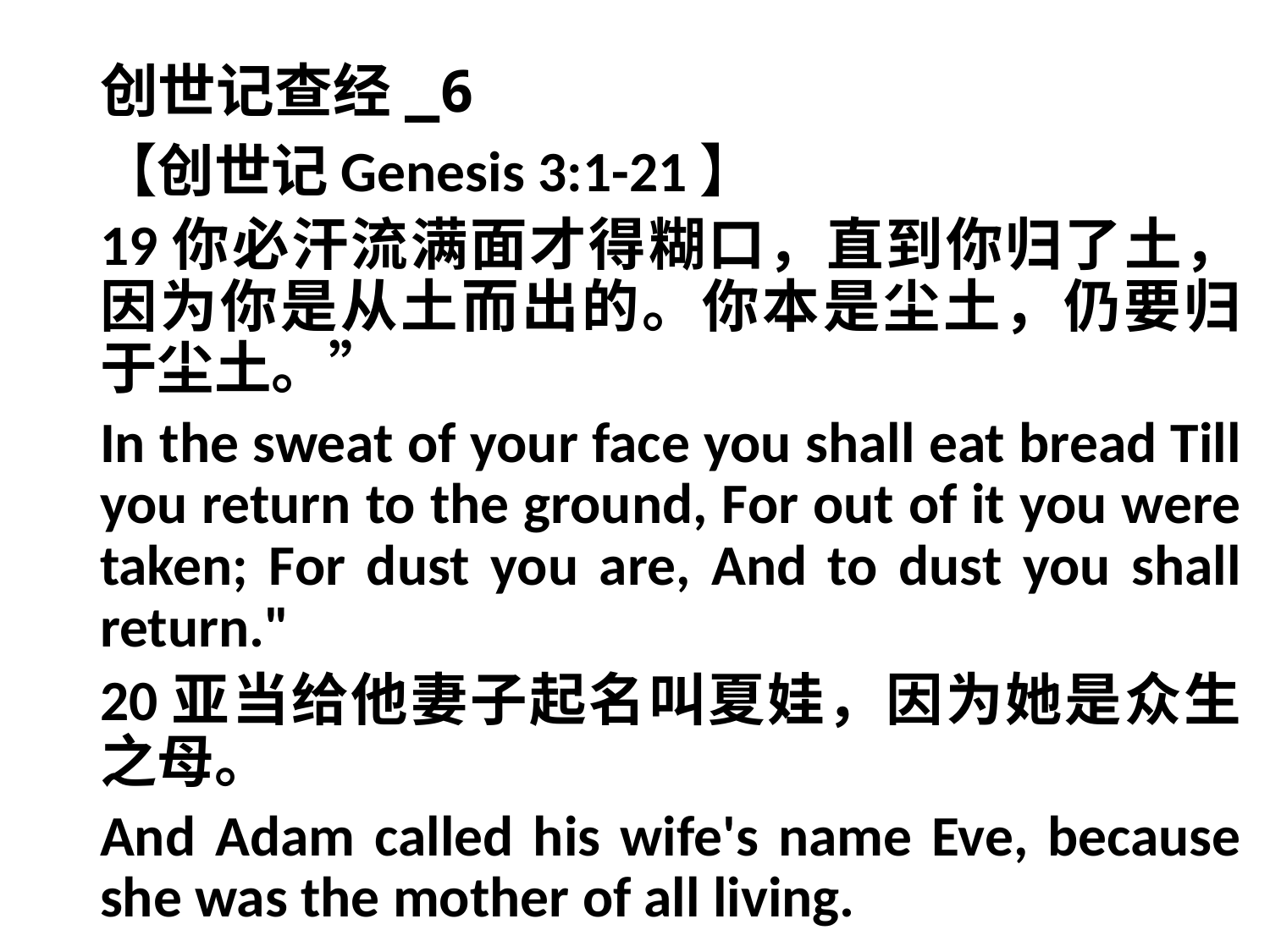

# 创世记查经_6
【创世记Genesis 3:1-21】
19你必汗流满面才得糊口，直到你归了土，因为你是从土而出的。你本是尘土，仍要归于尘土。”
In the sweat of your face you shall eat bread Till you return to the ground, For out of it you were taken; For dust you are, And to dust you shall return."
20亚当给他妻子起名叫夏娃，因为她是众生之母。
And Adam called his wife's name Eve, because she was the mother of all living.